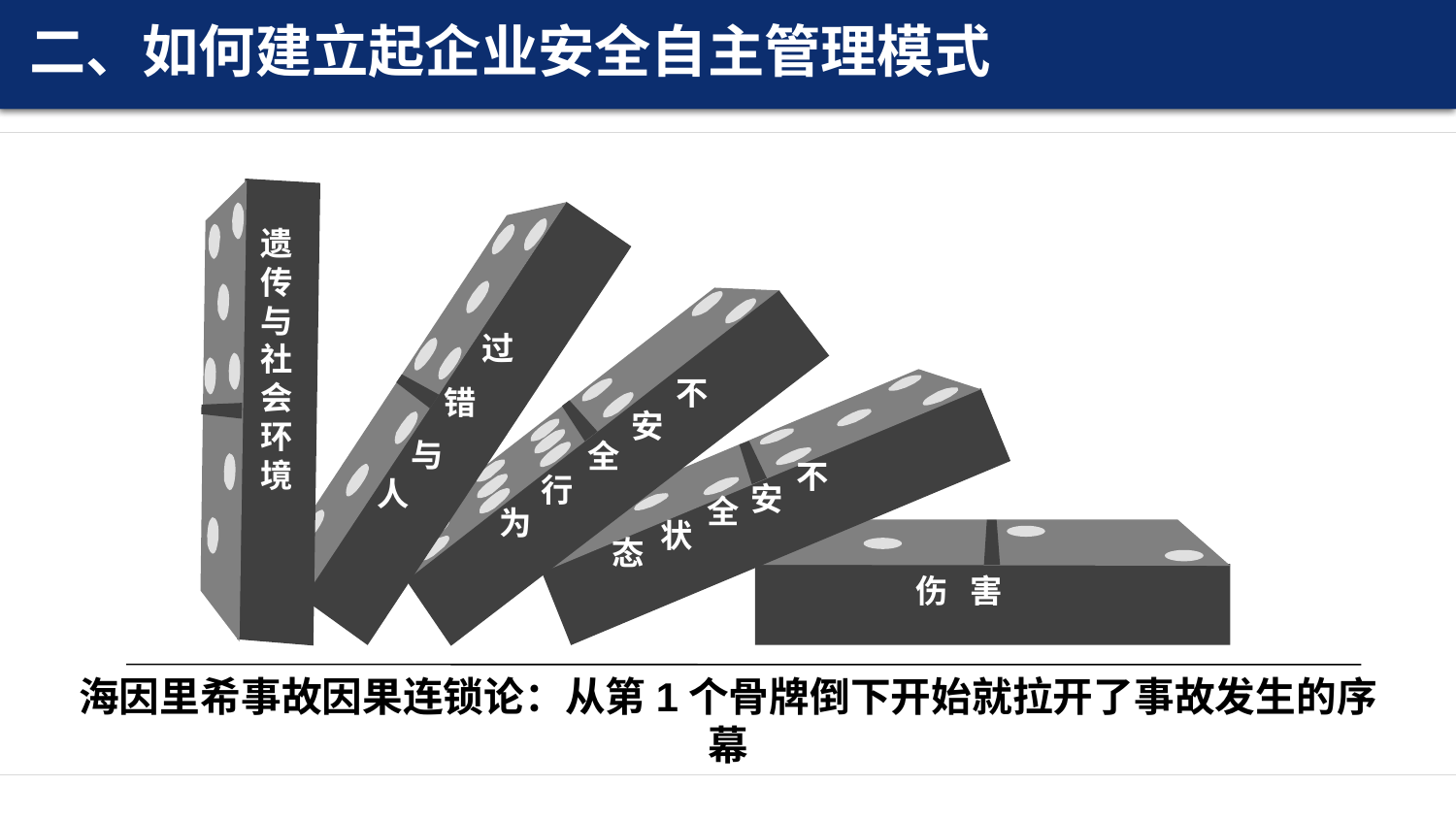

二、如何建立起企业安全自主管理模式

遗传与
社
会
环
境
过
不
错
安
与
全
不
行
人
安
全
为
状
态
伤   害

海因里希事故因果连锁论：从第1个骨牌倒下开始就拉开了事故发生的序幕